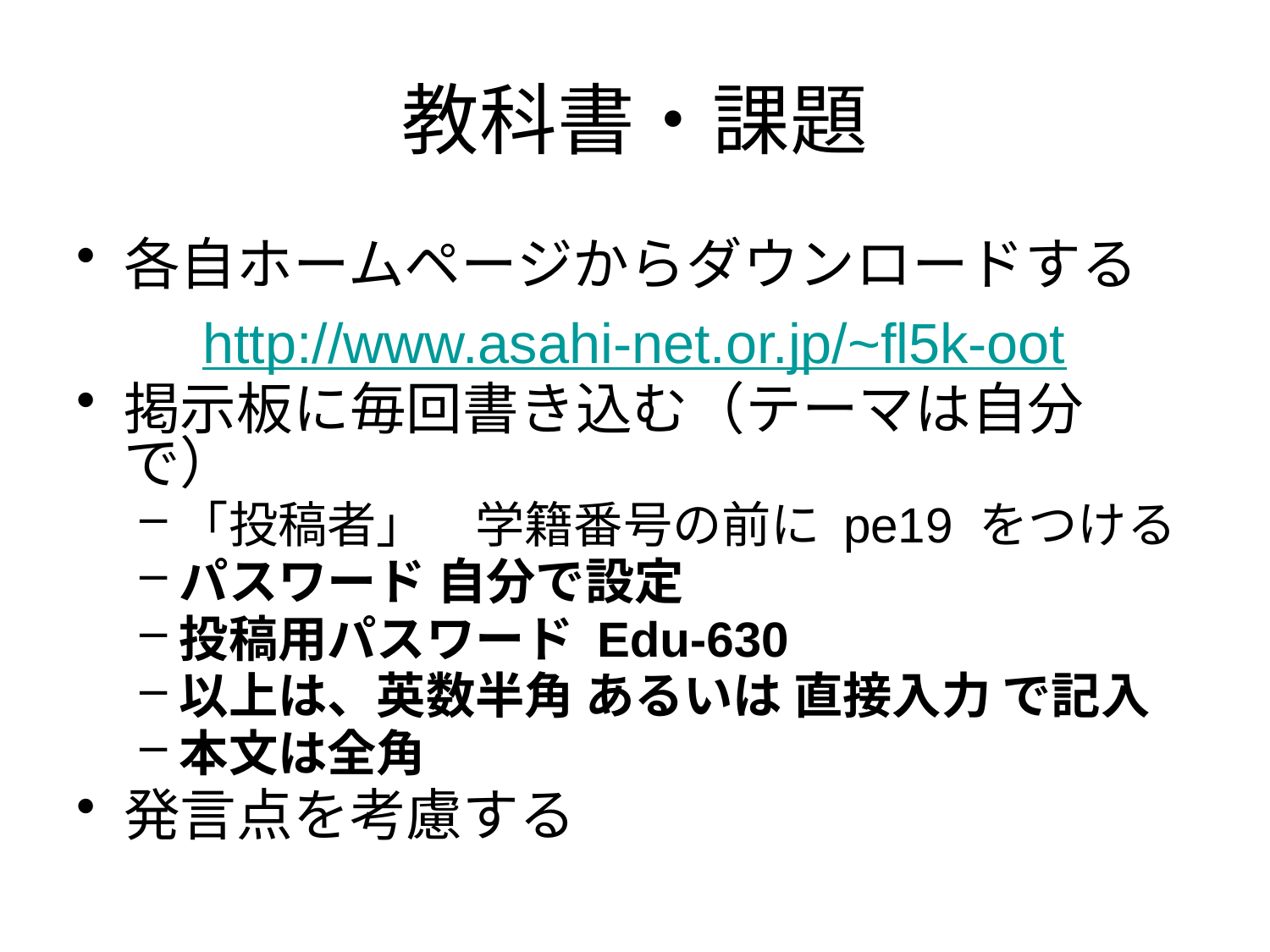

# 教科書・課題
各自ホームページからダウンロードする
　　http://www.asahi-net.or.jp/~fl5k-oot
掲示板に毎回書き込む（テーマは自分で）
「投稿者」　学籍番号の前に pe19 をつける
パスワード 自分で設定
投稿用パスワード Edu-630
以上は、英数半角 あるいは 直接入力 で記入
本文は全角
発言点を考慮する